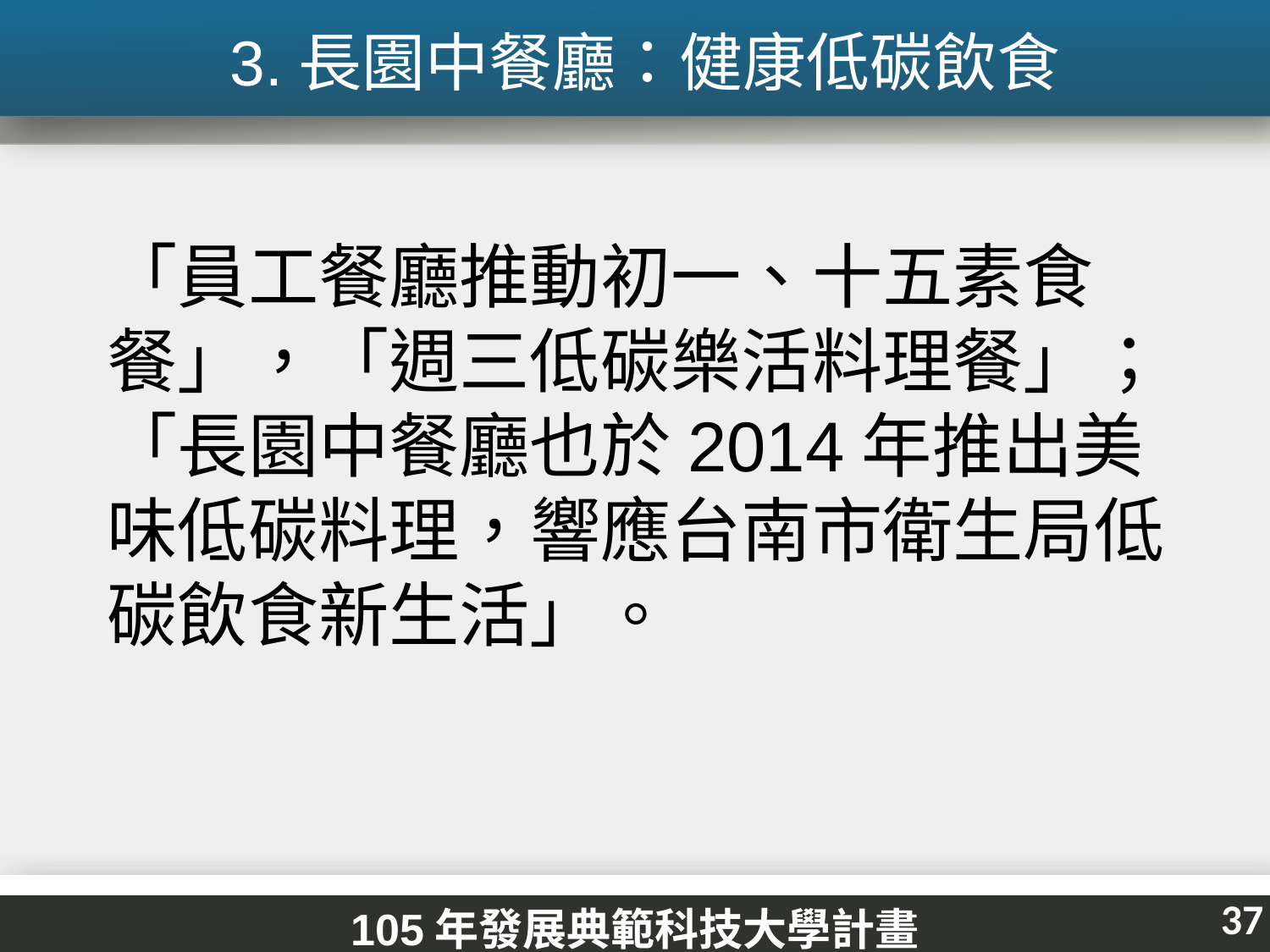

3.長園中餐廳：健康低碳飲食

「員工餐廳推動初一、十五素食餐」，「週三低碳樂活料理餐」；「長園中餐廳也於2014年推出美味低碳料理，響應台南市衛生局低碳飲食新生活」。